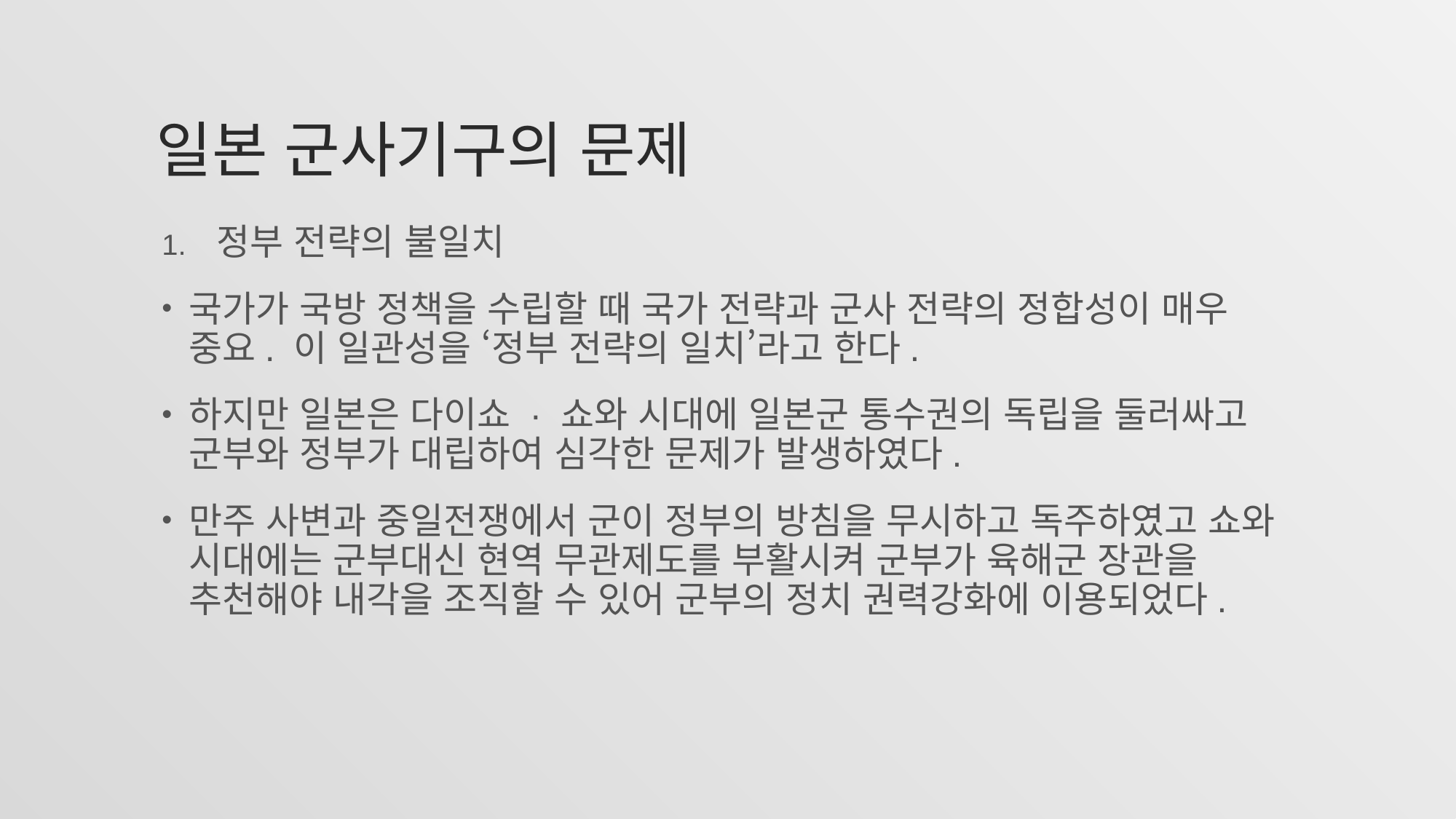

# 일본 군사기구의 문제
정부 전략의 불일치
국가가 국방 정책을 수립할 때 국가 전략과 군사 전략의 정합성이 매우 중요. 이 일관성을 ‘정부 전략의 일치’라고 한다.
하지만 일본은 다이쇼 · 쇼와 시대에 일본군 통수권의 독립을 둘러싸고 군부와 정부가 대립하여 심각한 문제가 발생하였다.
만주 사변과 중일전쟁에서 군이 정부의 방침을 무시하고 독주하였고 쇼와 시대에는 군부대신 현역 무관제도를 부활시켜 군부가 육해군 장관을 추천해야 내각을 조직할 수 있어 군부의 정치 권력강화에 이용되었다.